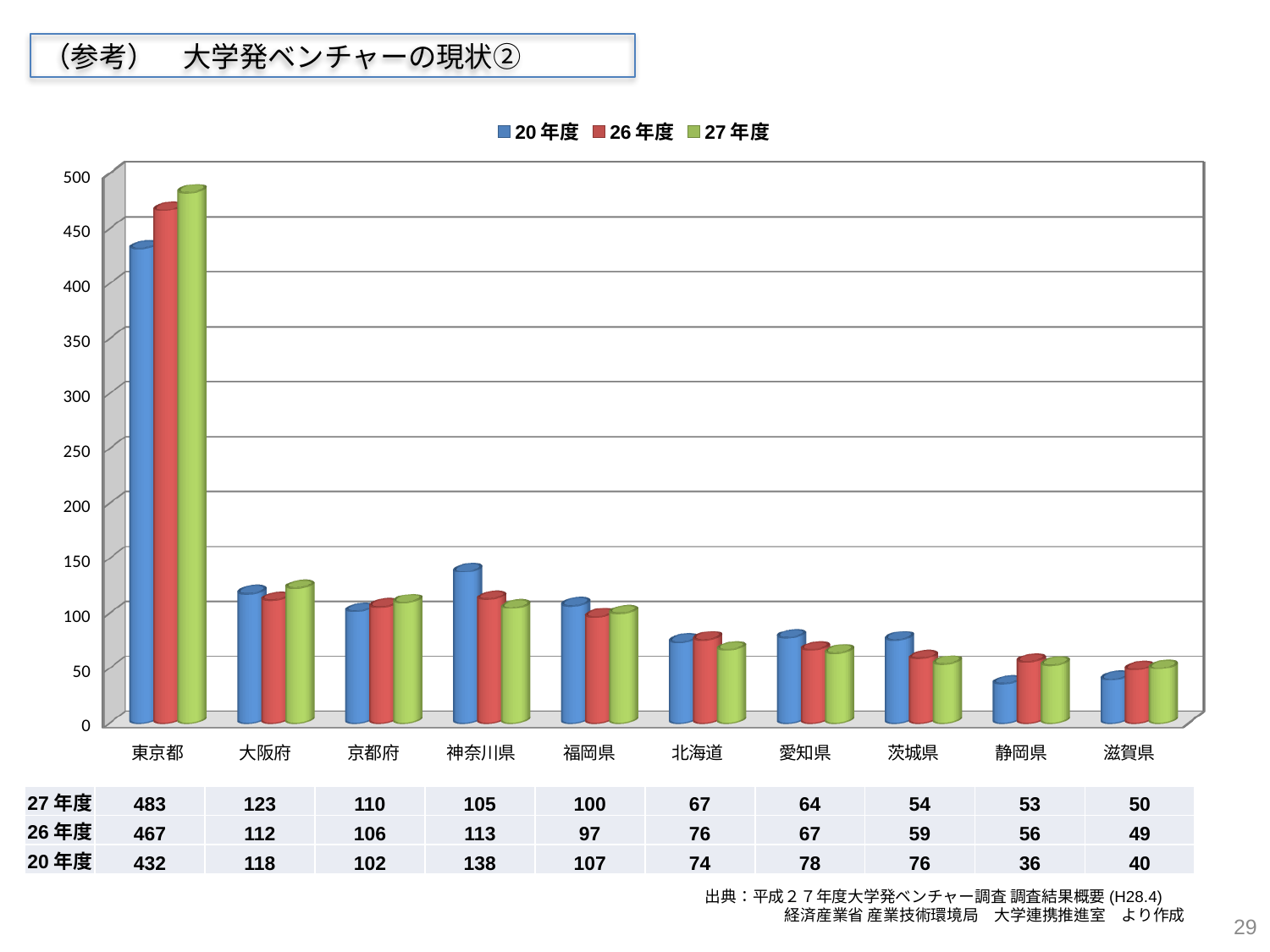

（参考）　大学発ベンチャーの現状②

[unsupported chart]

| 27年度 | 483 | 123 | 110 | 105 | 100 | 67 | 64 | 54 | 53 | 50 |
| --- | --- | --- | --- | --- | --- | --- | --- | --- | --- | --- |
| 26年度 | 467 | 112 | 106 | 113 | 97 | 76 | 67 | 59 | 56 | 49 |
| 20年度 | 432 | 118 | 102 | 138 | 107 | 74 | 78 | 76 | 36 | 40 |
出典：平成２７年度大学発ベンチャー調査 調査結果概要(H28.4)
　　　　　経済産業省 産業技術環境局　大学連携推進室　より作成
29